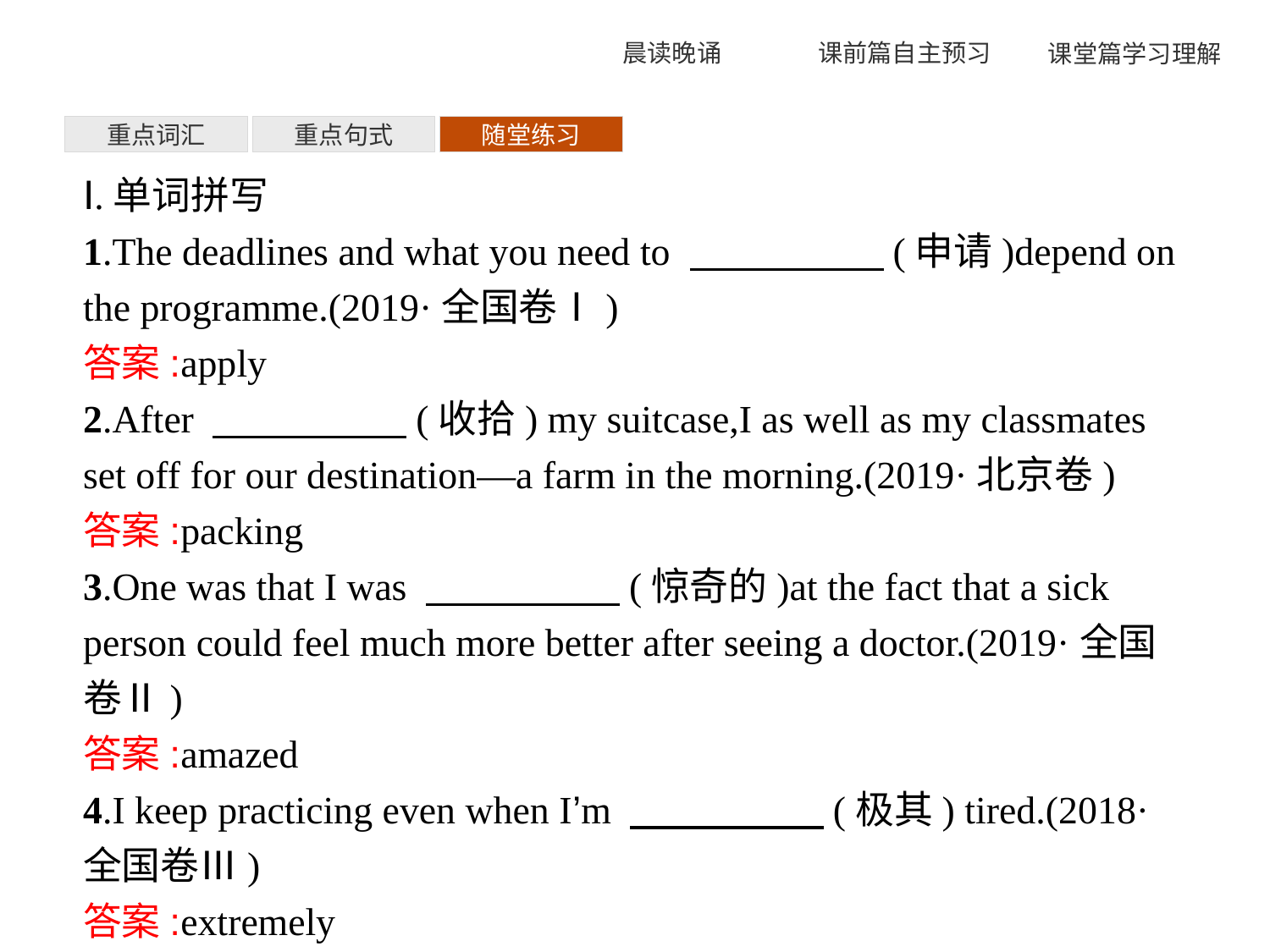

重点词汇
重点句式
随堂练习
Ⅰ.单词拼写
1.The deadlines and what you need to 　　　　　(申请)depend on the programme.(2019·全国卷Ⅰ)
答案:apply
2.After 　　　　　(收拾) my suitcase,I as well as my classmates set off for our destination—a farm in the morning.(2019·北京卷)
答案:packing
3.One was that I was 　　　　　(惊奇的)at the fact that a sick person could feel much more better after seeing a doctor.(2019·全国卷Ⅱ)
答案:amazed
4.I keep practicing even when I’m 　　　　　(极其) tired.(2018·全国卷Ⅲ)
答案:extremely